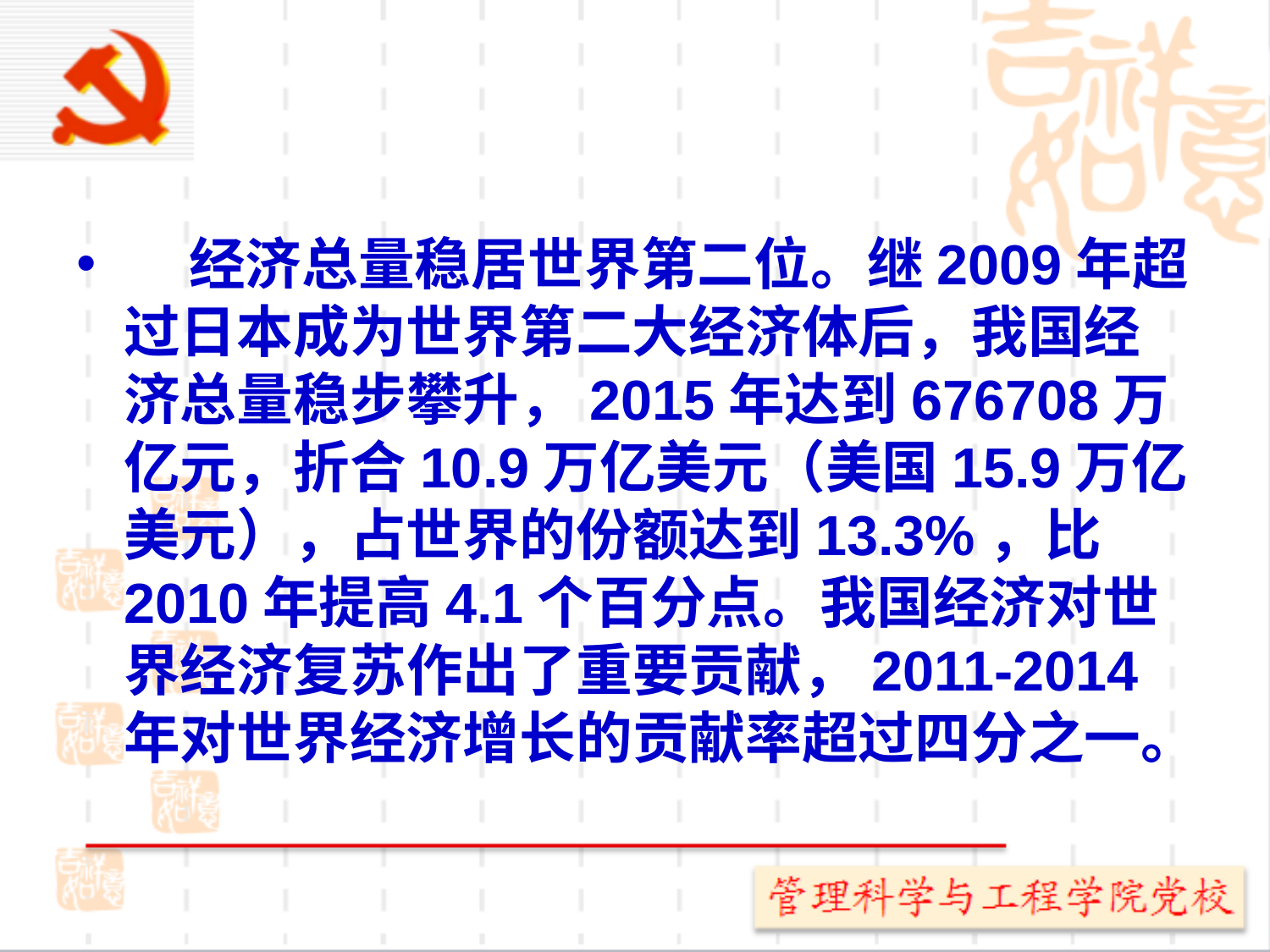

#
    经济总量稳居世界第二位。继2009年超过日本成为世界第二大经济体后，我国经济总量稳步攀升，2015年达到676708万亿元，折合10.9万亿美元（美国15.9万亿美元），占世界的份额达到13.3%，比2010年提高4.1个百分点。我国经济对世界经济复苏作出了重要贡献，2011-2014年对世界经济增长的贡献率超过四分之一。